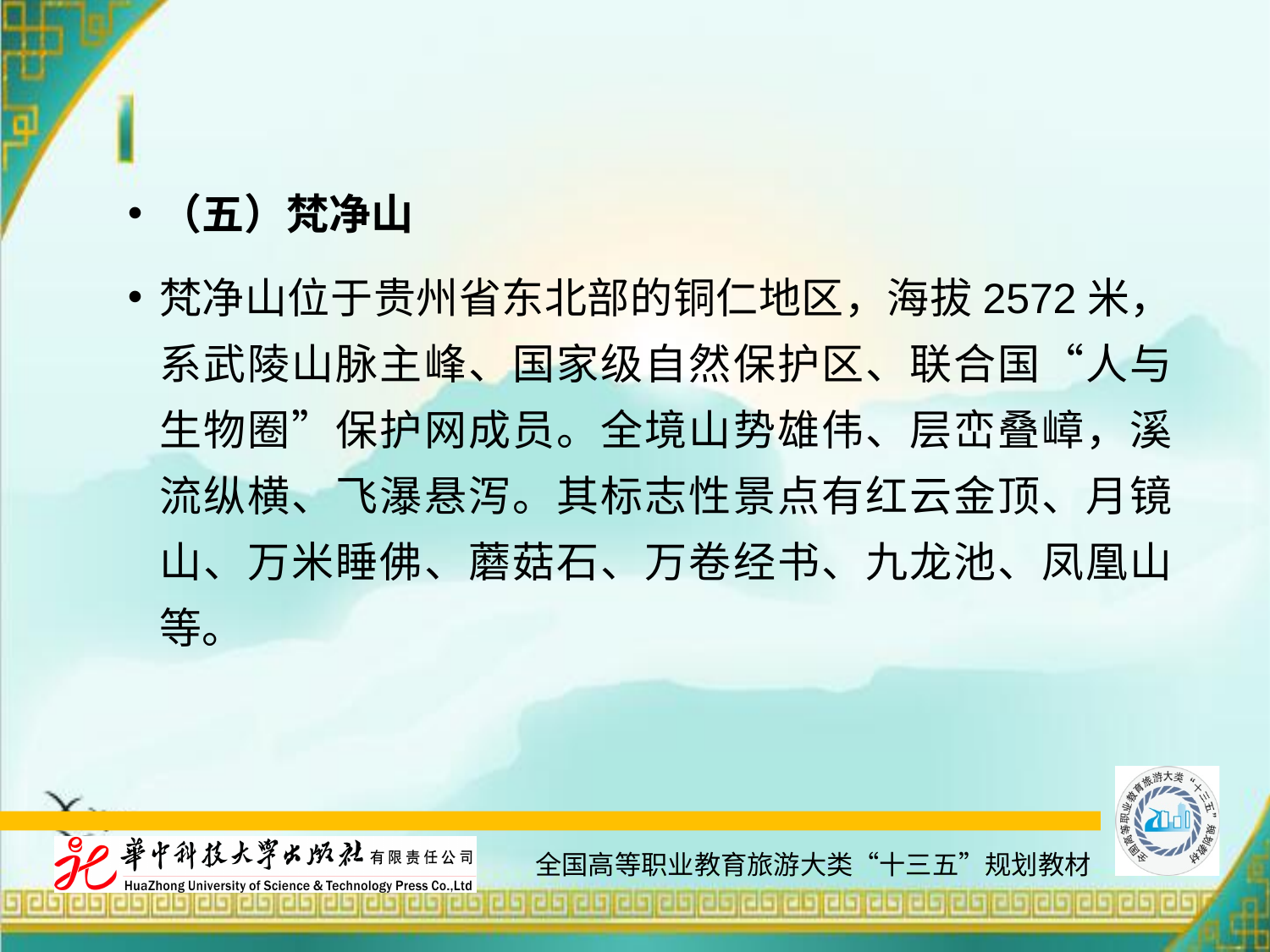

#
（五）梵净山
梵净山位于贵州省东北部的铜仁地区，海拔2572米，系武陵山脉主峰、国家级自然保护区、联合国“人与生物圈”保护网成员。全境山势雄伟、层峦叠嶂，溪流纵横、飞瀑悬泻。其标志性景点有红云金顶、月镜山、万米睡佛、蘑菇石、万卷经书、九龙池、凤凰山等。